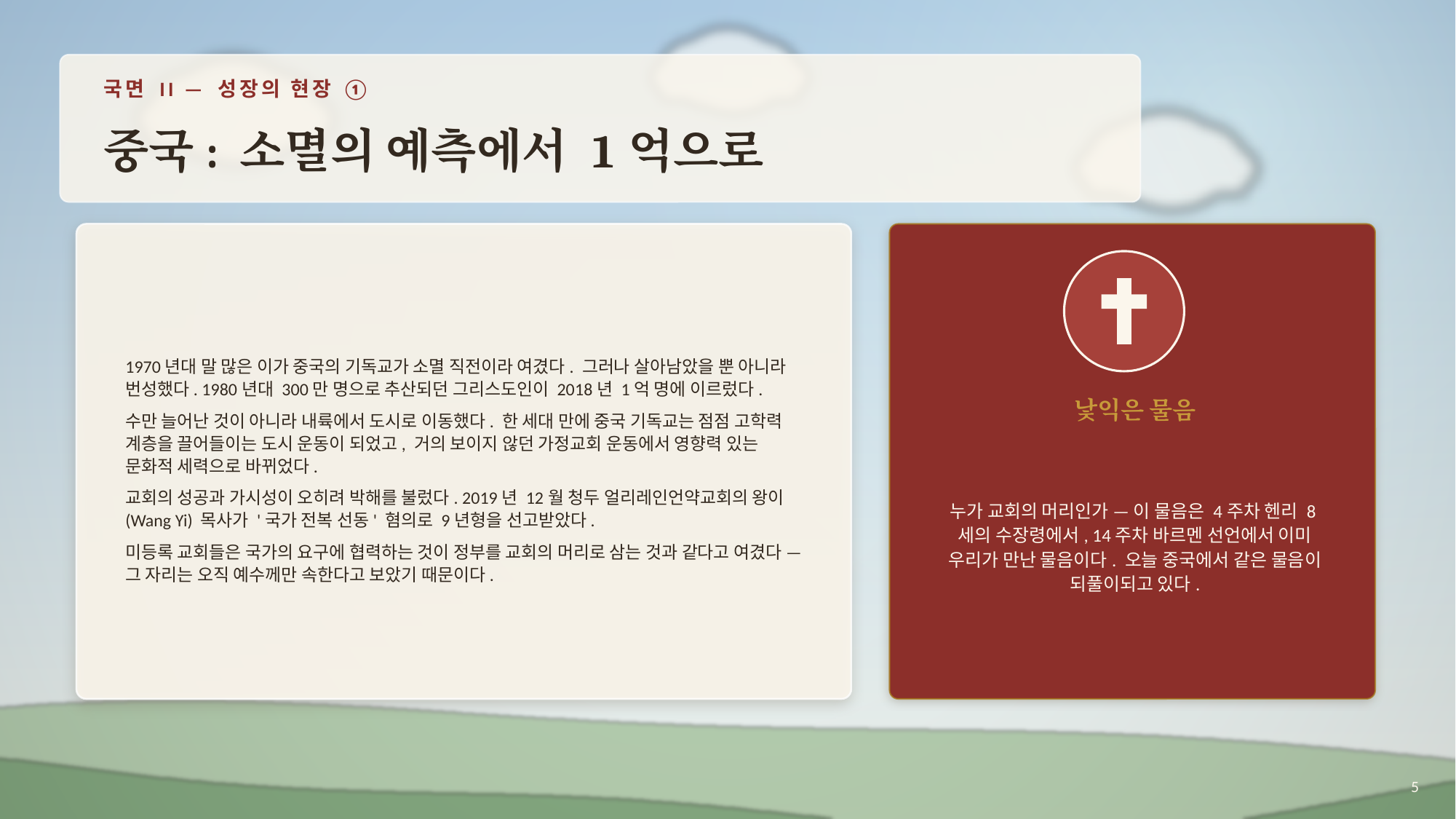

국면 II — 성장의 현장 ①
중국: 소멸의 예측에서 1억으로

1970년대 말 많은 이가 중국의 기독교가 소멸 직전이라 여겼다. 그러나 살아남았을 뿐 아니라 번성했다. 1980년대 300만 명으로 추산되던 그리스도인이 2018년 1억 명에 이르렀다.
수만 늘어난 것이 아니라 내륙에서 도시로 이동했다. 한 세대 만에 중국 기독교는 점점 고학력 계층을 끌어들이는 도시 운동이 되었고, 거의 보이지 않던 가정교회 운동에서 영향력 있는 문화적 세력으로 바뀌었다.
교회의 성공과 가시성이 오히려 박해를 불렀다. 2019년 12월 청두 얼리레인언약교회의 왕이 (Wang Yi) 목사가 '국가 전복 선동' 혐의로 9년형을 선고받았다.
미등록 교회들은 국가의 요구에 협력하는 것이 정부를 교회의 머리로 삼는 것과 같다고 여겼다 — 그 자리는 오직 예수께만 속한다고 보았기 때문이다.

낯익은 물음
누가 교회의 머리인가 — 이 물음은 4주차 헨리 8세의 수장령에서, 14주차 바르멘 선언에서 이미 우리가 만난 물음이다. 오늘 중국에서 같은 물음이 되풀이되고 있다.
5